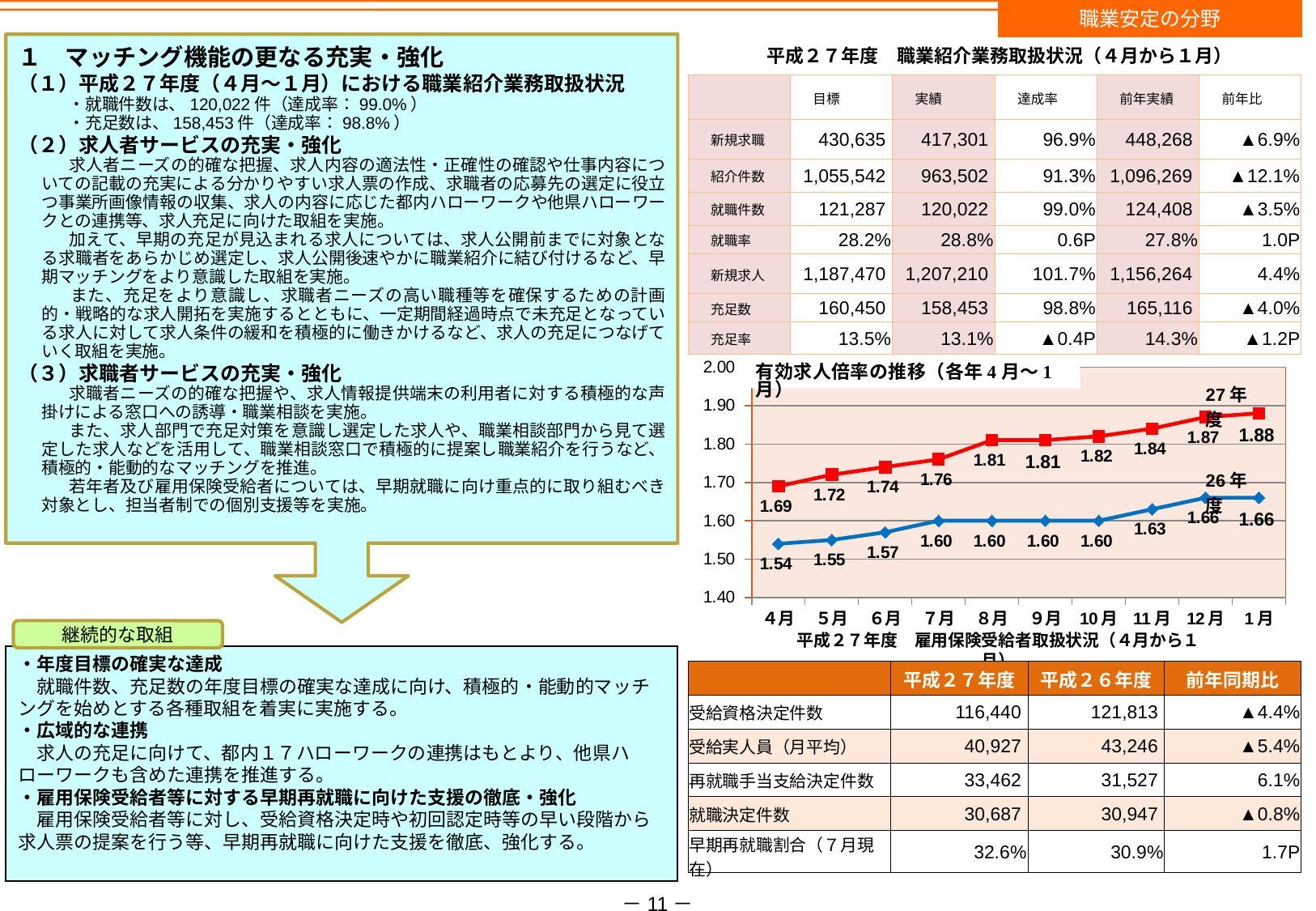

職業安定の分野

１　マッチング機能の更なる充実・強化
（１）平成２７年度（４月～１月）における職業紹介業務取扱状況
　　　・就職件数は、120,022件（達成率：99.0%）
　　　・充足数は、158,453件（達成率：98.8%）
（２）求人者サービスの充実・強化
　　　求人者ニーズの的確な把握、求人内容の適法性・正確性の確認や仕事内容についての記載の充実による分かりやすい求人票の作成、求職者の応募先の選定に役立つ事業所画像情報の収集、求人の内容に応じた都内ハローワークや他県ハローワークとの連携等、求人充足に向けた取組を実施。
　　　加えて、早期の充足が見込まれる求人については、求人公開前までに対象となる求職者をあらかじめ選定し、求人公開後速やかに職業紹介に結び付けるなど、早期マッチングをより意識した取組を実施。
　　　また、充足をより意識し、求職者ニーズの高い職種等を確保するための計画的・戦略的な求人開拓を実施するとともに、一定期間経過時点で未充足となっている求人に対して求人条件の緩和を積極的に働きかけるなど、求人の充足につなげていく取組を実施。
（３）求職者サービスの充実・強化
　　　求職者ニーズの的確な把握や、求人情報提供端末の利用者に対する積極的な声掛けによる窓口への誘導・職業相談を実施。
　　　また、求人部門で充足対策を意識し選定した求人や、職業相談部門から見て選定した求人などを活用して、職業相談窓口で積極的に提案し職業紹介を行うなど、積極的・能動的なマッチングを推進。
　　　若年者及び雇用保険受給者については、早期就職に向け重点的に取り組むべき対象とし、担当者制での個別支援等を実施。

平成２７年度　職業紹介業務取扱状況（４月から１月）
|  | 目標 | 実績 | 達成率 | 前年実績 | 前年比 |
| --- | --- | --- | --- | --- | --- |
| 新規求職 | 430,635 | 417,301 | 96.9% | 448,268 | ▲6.9% |
| 紹介件数 | 1,055,542 | 963,502 | 91.3% | 1,096,269 | ▲12.1% |
| 就職件数 | 121,287 | 120,022 | 99.0% | 124,408 | ▲3.5% |
| 就職率 | 28.2% | 28.8% | 0.6P | 27.8% | 1.0P |
| 新規求人 | 1,187,470 | 1,207,210 | 101.7% | 1,156,264 | 4.4% |
| 充足数 | 160,450 | 158,453 | 98.8% | 165,116 | ▲4.0% |
| 充足率 | 13.5% | 13.1% | ▲0.4P | 14.3% | ▲1.2P |

### Chart

| Category | ２６年 | ２７年 |
|---|---|---|
| ４月 | 1.54 | 1.690000000000002 |
| ５月 | 1.55 | 1.7200000000000009 |
| ６月 | 1.57 | 1.7400000000000009 |
| ７月 | 1.6 | 1.760000000000001 |
| ８月 | 1.6 | 1.81 |
| ９月 | 1.6 | 1.81 |
| 10月 | 1.6 | 1.82 |
| 11月 | 1.6300000000000001 | 1.84 |
| 12月 | 1.6600000000000001 | 1.87 |
| 1月 | 1.6600000000000001 | 1.8800000000000001 |
27年度
26年度
継続的な取組
平成２７年度　雇用保険受給者取扱状況（４月から１月）
・年度目標の確実な達成
　就職件数、充足数の年度目標の確実な達成に向け、積極的・能動的マッチングを始めとする各種取組を着実に実施する。
・広域的な連携
　求人の充足に向けて、都内１７ハローワークの連携はもとより、他県ハローワークも含めた連携を推進する。
・雇用保険受給者等に対する早期再就職に向けた支援の徹底・強化
　雇用保険受給者等に対し、受給資格決定時や初回認定時等の早い段階から求人票の提案を行う等、早期再就職に向けた支援を徹底、強化する。

|  | 平成２７年度 | 平成２６年度 | 前年同期比 |
| --- | --- | --- | --- |
| 受給資格決定件数 | 116,440 | 121,813 | ▲4.4% |
| 受給実人員（月平均） | 40,927 | 43,246 | ▲5.4% |
| 再就職手当支給決定件数 | 33,462 | 31,527 | 6.1% |
| 就職決定件数 | 30,687 | 30,947 | ▲0.8% |
| 早期再就職割合（７月現在） | 32.6% | 30.9% | 1.7P |
－11－